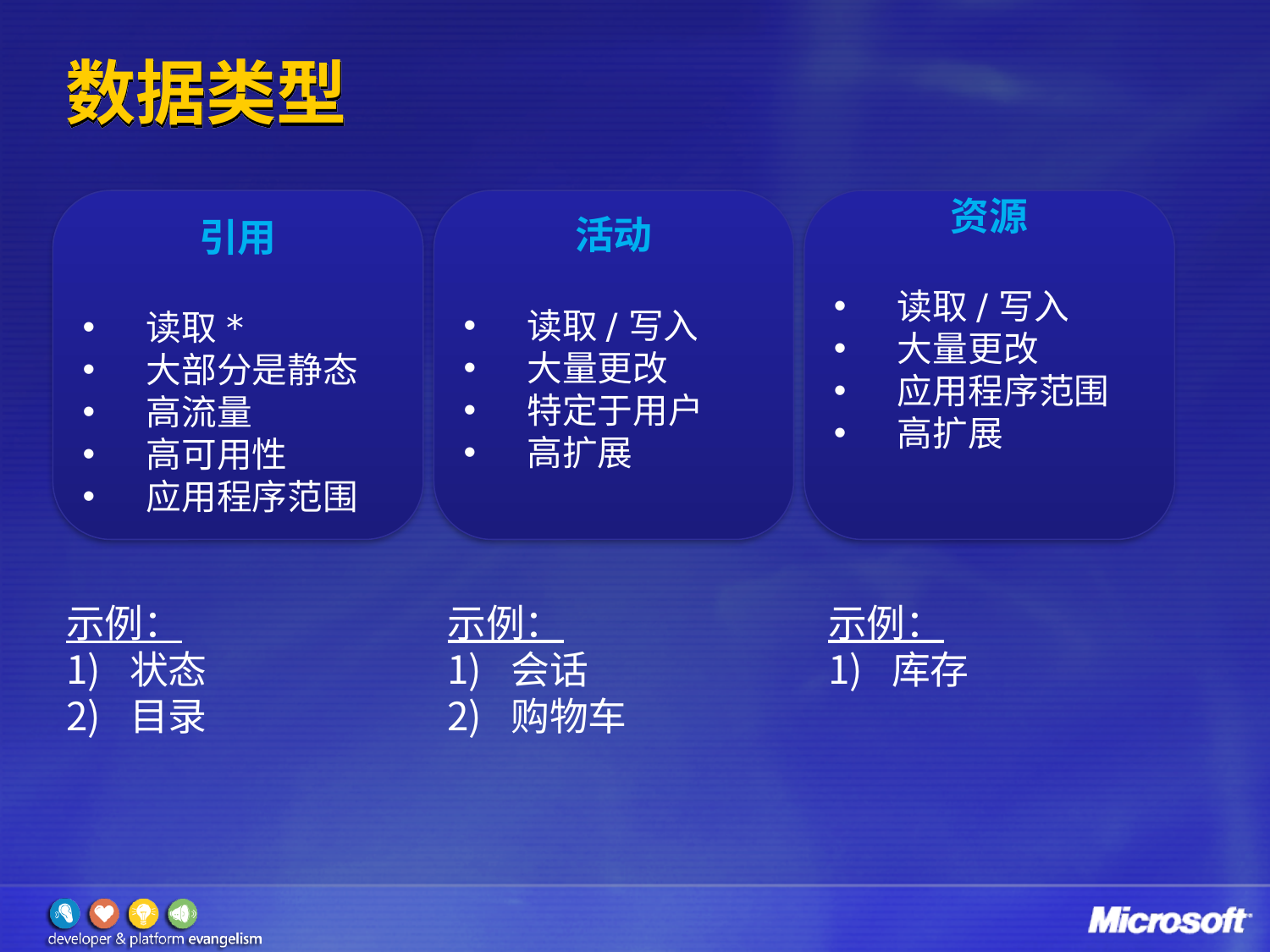

# 数据类型
引用

读取*
大部分是静态
高流量
高可用性
应用程序范围
活动

读取/写入
大量更改
特定于用户
高扩展

资源

读取/写入
大量更改
应用程序范围
高扩展

示例：
会话
购物车
示例：
库存
示例：
状态
目录